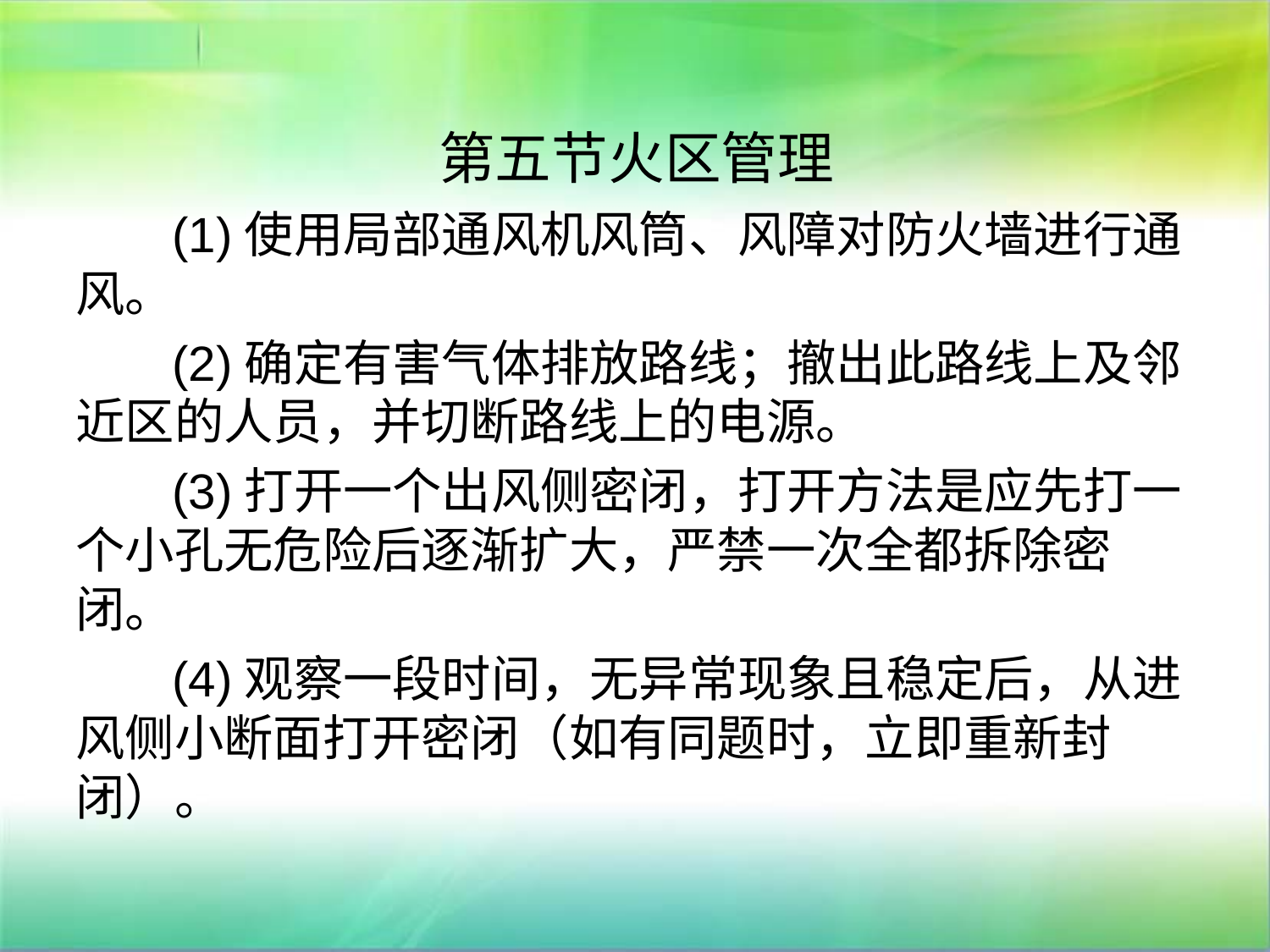

# 第五节火区管理
       (1)使用局部通风机风筒、风障对防火墙进行通风。
       (2)确定有害气体排放路线；撤出此路线上及邻近区的人员，并切断路线上的电源。
       (3)打开一个出风侧密闭，打开方法是应先打一个小孔无危险后逐渐扩大，严禁一次全都拆除密闭。
       (4)观察一段时间，无异常现象且稳定后，从进风侧小断面打开密闭（如有同题时，立即重新封闭）。